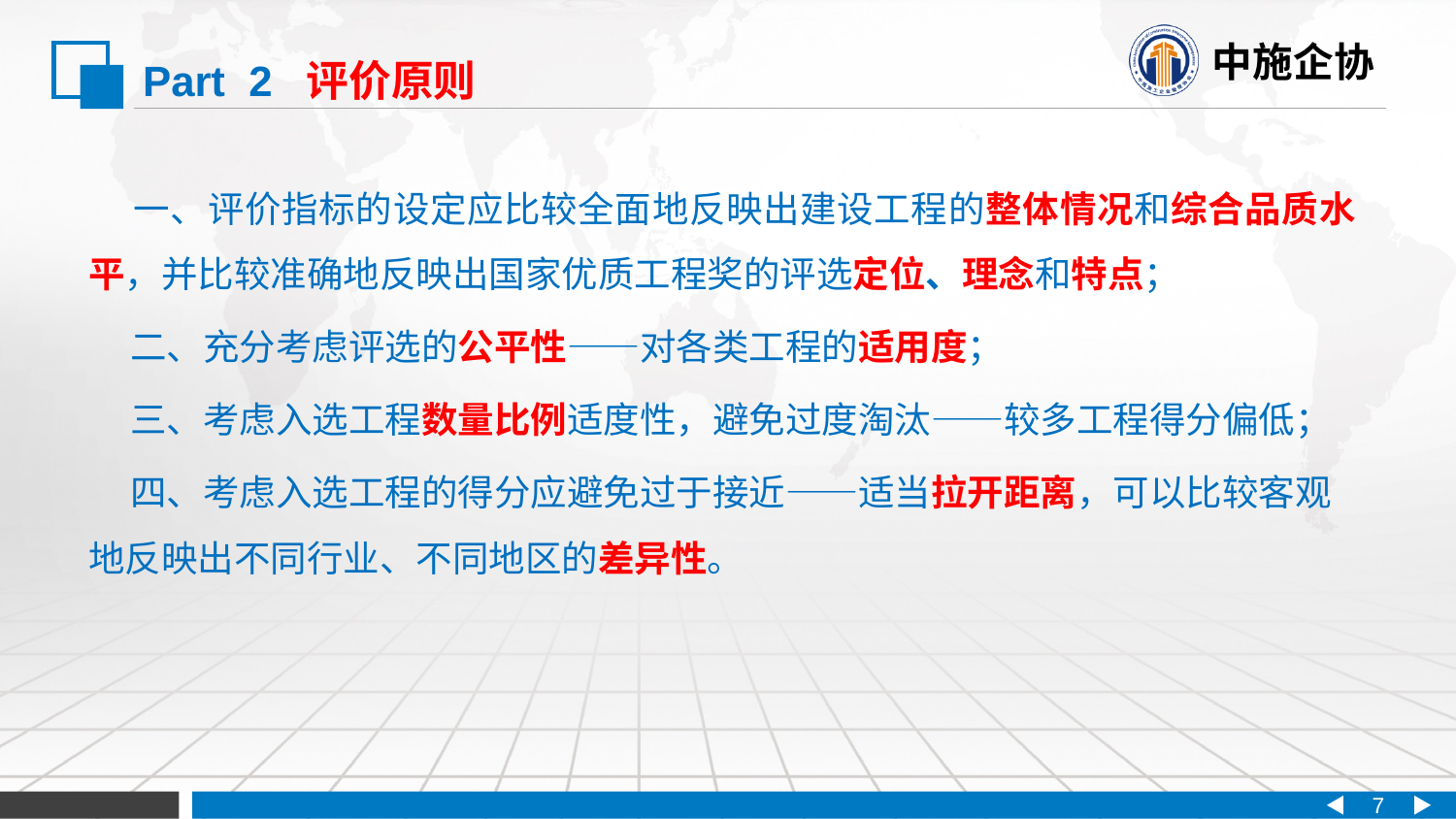

Part  2  评价原则
    一、评价指标的设定应比较全面地反映出建设工程的整体情况和综合品质水平，并比较准确地反映出国家优质工程奖的评选定位、理念和特点；
    二、充分考虑评选的公平性——对各类工程的适用度；
    三、考虑入选工程数量比例适度性，避免过度淘汰——较多工程得分偏低；
    四、考虑入选工程的得分应避免过于接近——适当拉开距离，可以比较客观地反映出不同行业、不同地区的差异性。